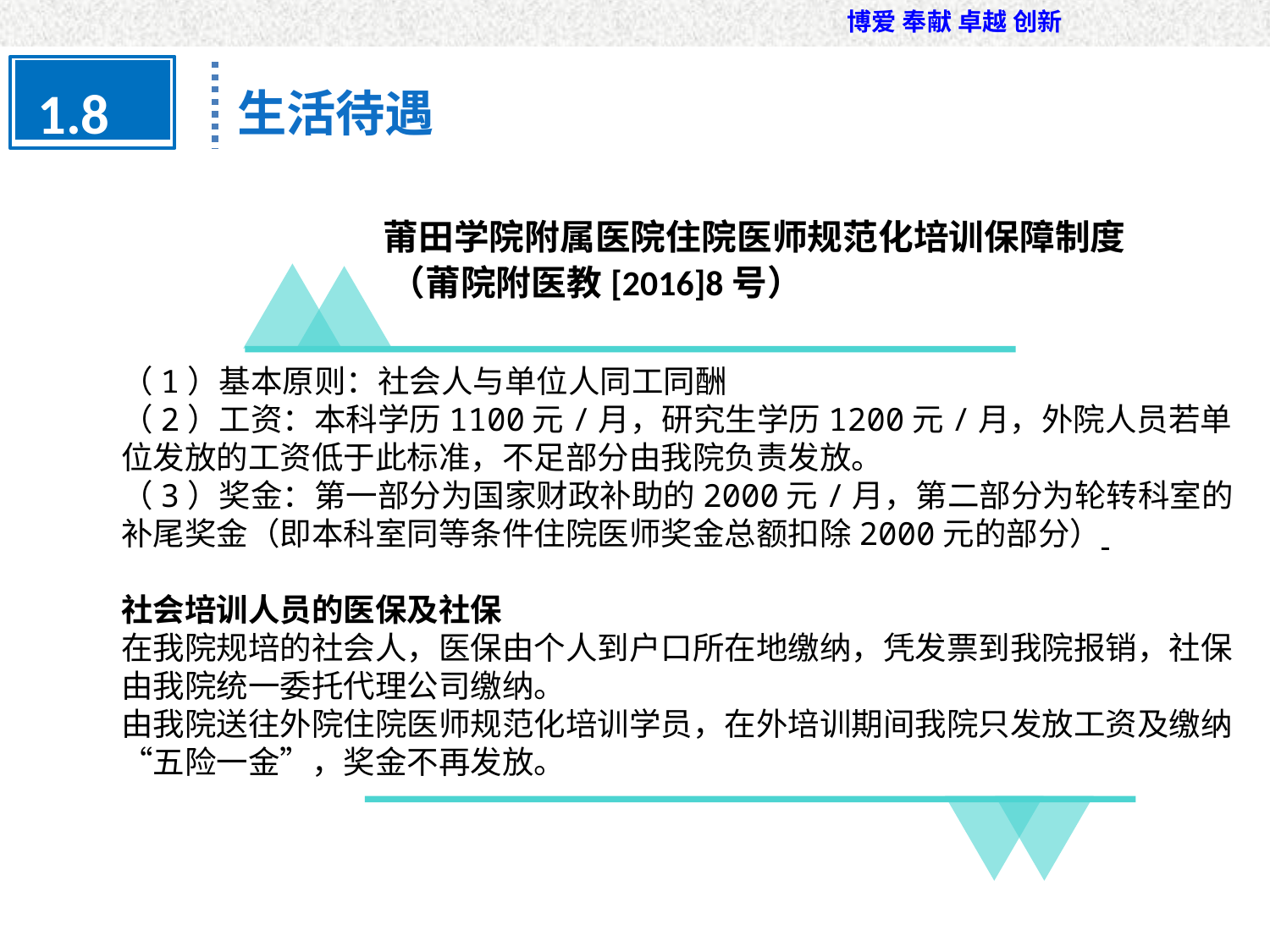

1.8
# 生活待遇 莆田学院附属医院住院医师规范化培训保障制度 （莆院附医教[2016]8号）

（1）基本原则：社会人与单位人同工同酬
（2）工资：本科学历1100元/月，研究生学历1200元/月，外院人员若单位发放的工资低于此标准，不足部分由我院负责发放。
（3）奖金：第一部分为国家财政补助的2000元/月，第二部分为轮转科室的补尾奖金（即本科室同等条件住院医师奖金总额扣除2000元的部分）

社会培训人员的医保及社保
在我院规培的社会人，医保由个人到户口所在地缴纳，凭发票到我院报销，社保由我院统一委托代理公司缴纳。
由我院送往外院住院医师规范化培训学员，在外培训期间我院只发放工资及缴纳“五险一金”，奖金不再发放。